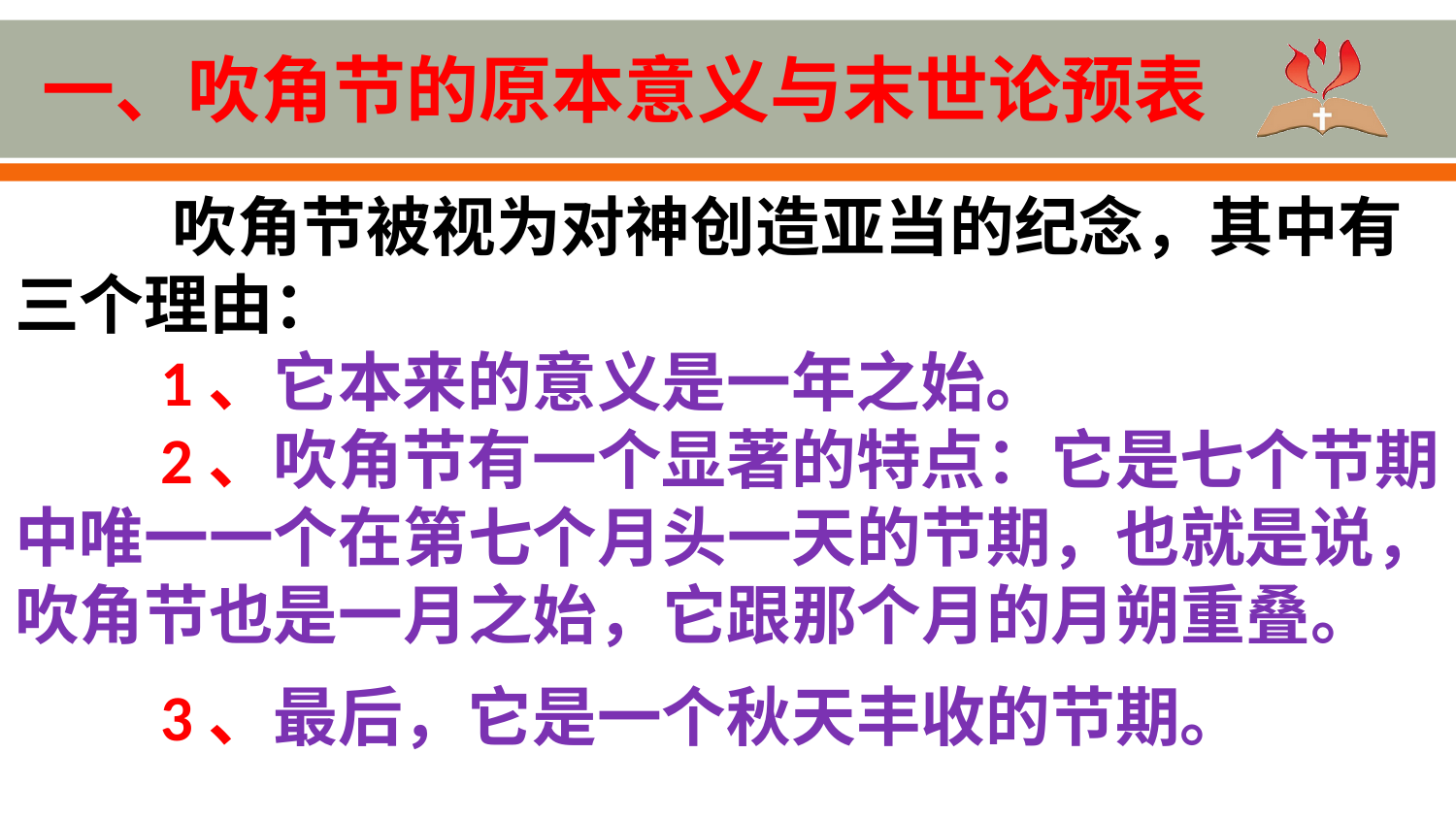

# 一、吹角节的原本意义与末世论预表
 吹角节被视为对神创造亚当的纪念，其中有三个理由：                                                                              	1、它本来的意义是一年之始。                           	2、吹角节有一个显著的特点：它是七个节期中唯一一个在第七个月头一天的节期，也就是说，吹角节也是一月之始，它跟那个月的月朔重叠。
     3、最后，它是一个秋天丰收的节期。